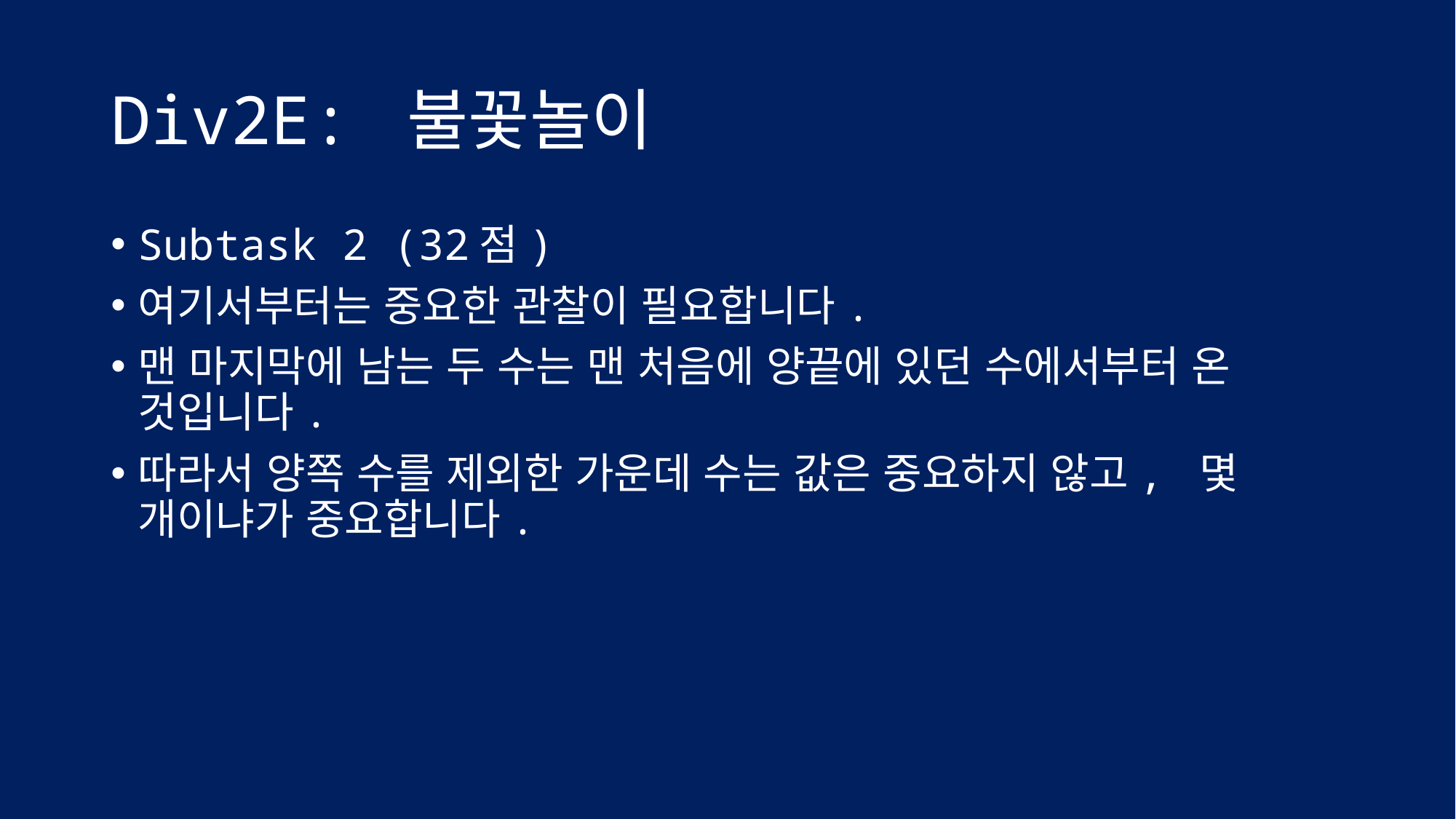

# Div2E: 불꽃놀이
Subtask 2 (32점)
여기서부터는 중요한 관찰이 필요합니다.
맨 마지막에 남는 두 수는 맨 처음에 양끝에 있던 수에서부터 온 것입니다.
따라서 양쪽 수를 제외한 가운데 수는 값은 중요하지 않고, 몇 개이냐가 중요합니다.